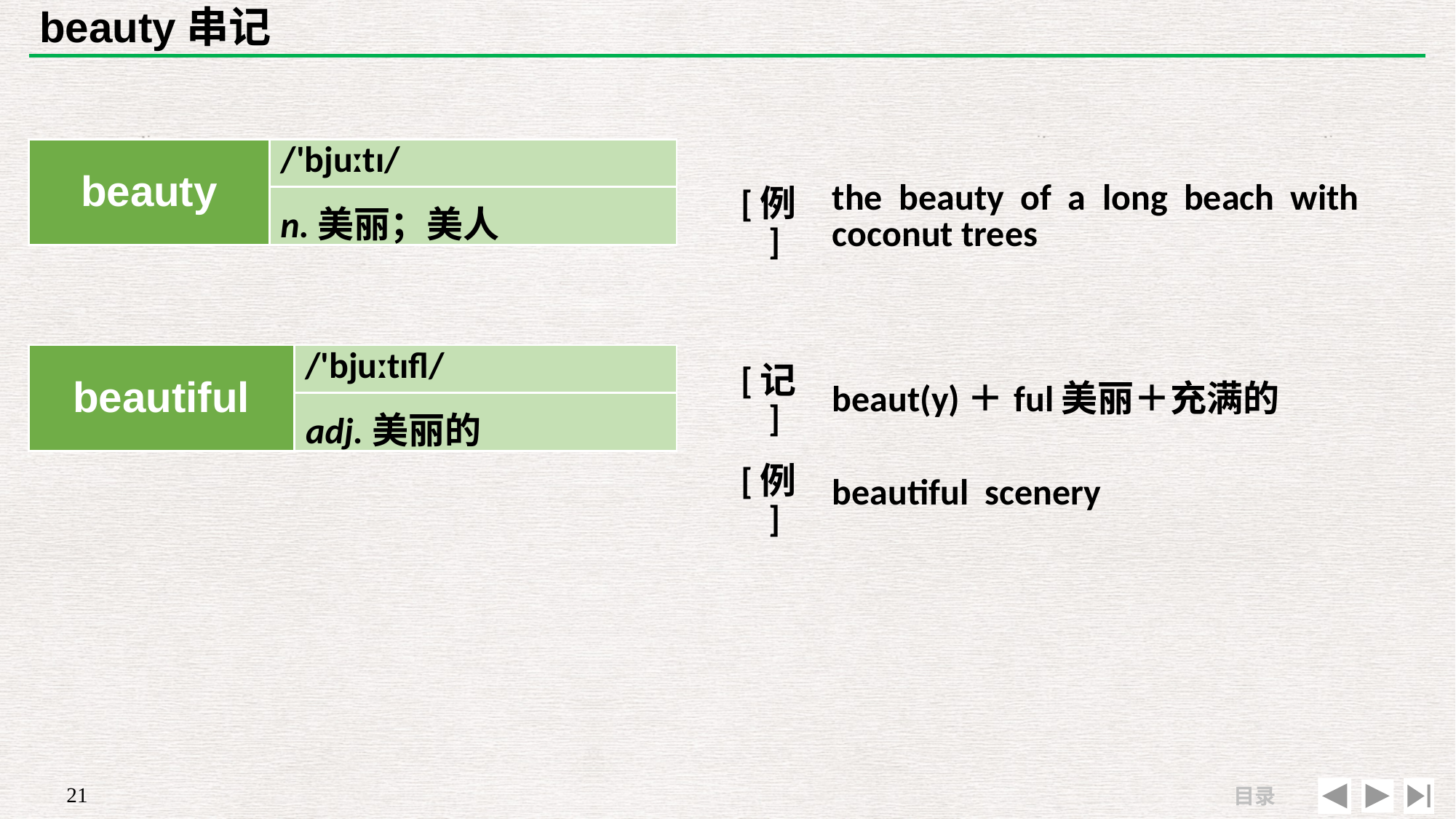

# beauty串记

|  |  |
| --- | --- |
| [例] | the beauty of a long beach with coconut trees |
| beauty | /'bjuːtɪ/ |
| --- | --- |
|  |  |
n.美丽；美人
| beautiful | /'bjuːtɪfl/ |
| --- | --- |
|  |  |
| [记] | beaut(y)＋ful美丽＋充满的 |
| --- | --- |
| [例] | beautiful scenery |
adj.美丽的